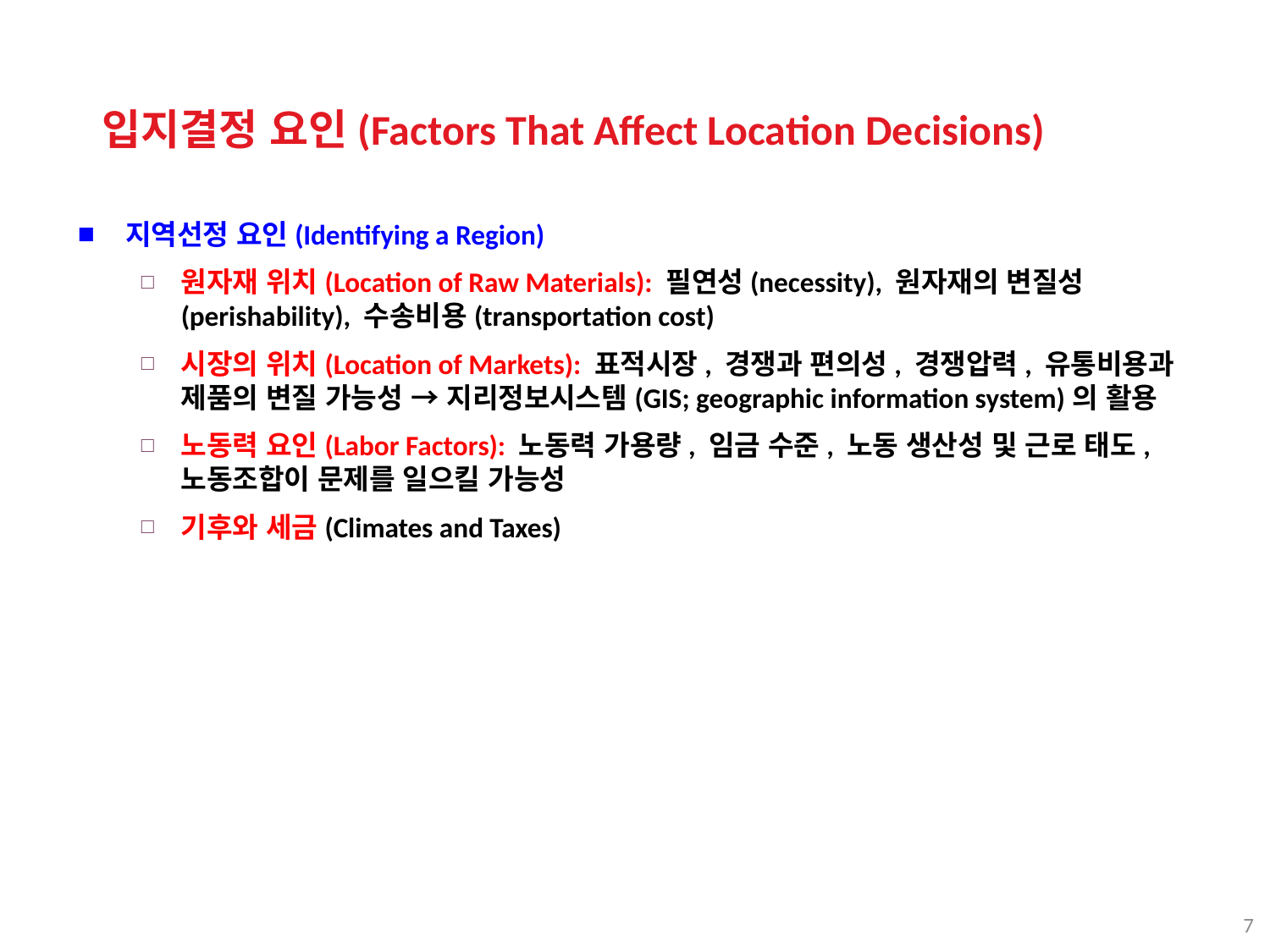

입지결정 요인(Factors That Affect Location Decisions)
지역선정 요인(Identifying a Region)
원자재 위치(Location of Raw Materials): 필연성(necessity), 원자재의 변질성(perishability), 수송비용(transportation cost)
시장의 위치(Location of Markets): 표적시장, 경쟁과 편의성, 경쟁압력, 유통비용과 제품의 변질 가능성 → 지리정보시스템(GIS; geographic information system)의 활용
노동력 요인(Labor Factors): 노동력 가용량, 임금 수준, 노동 생산성 및 근로 태도, 노동조합이 문제를 일으킬 가능성
기후와 세금(Climates and Taxes)

7